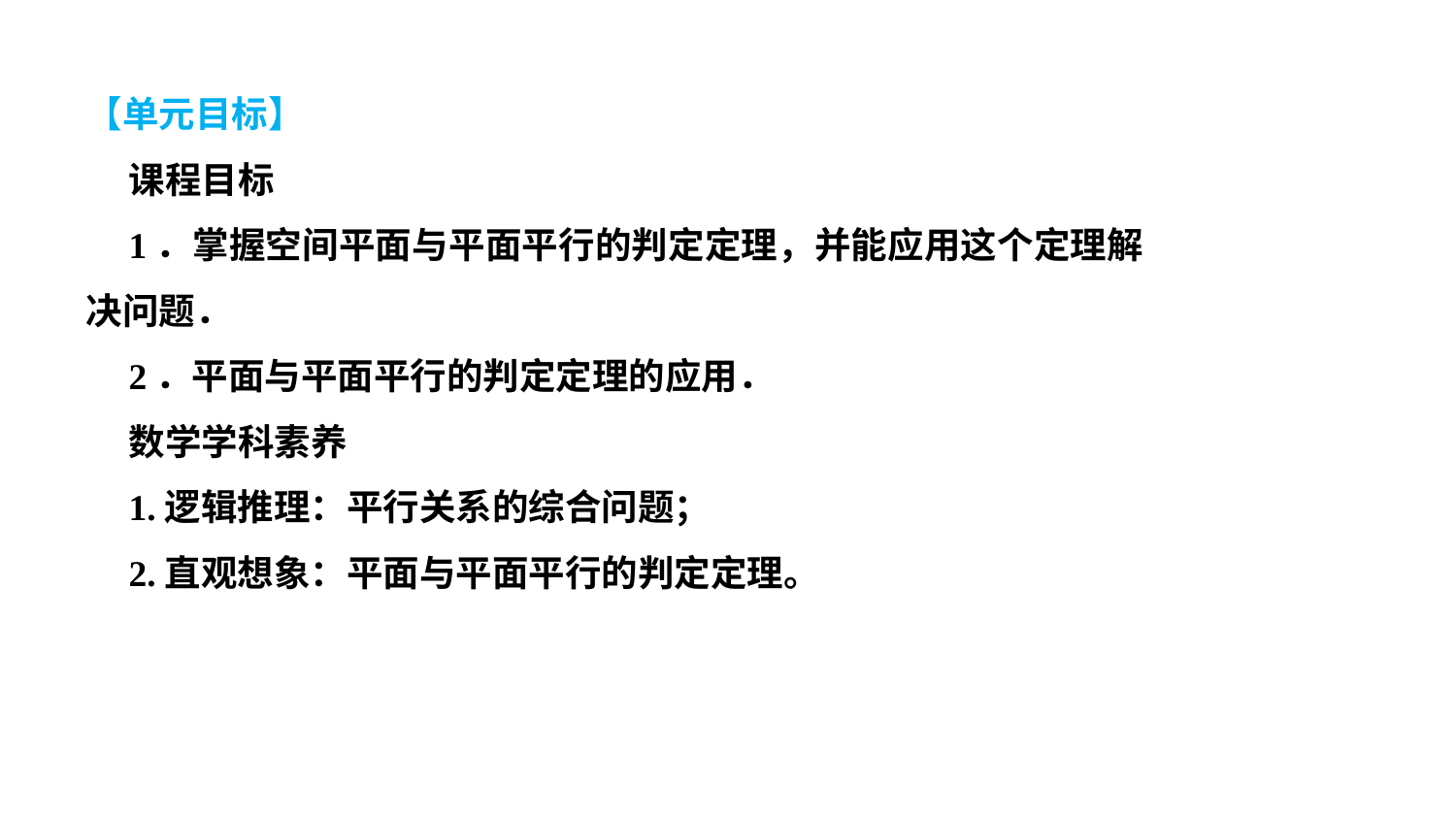

【单元目标】
课程目标
1．掌握空间平面与平面平行的判定定理，并能应用这个定理解决问题．
2．平面与平面平行的判定定理的应用．
数学学科素养
1.逻辑推理：平行关系的综合问题；
2.直观想象：平面与平面平行的判定定理。